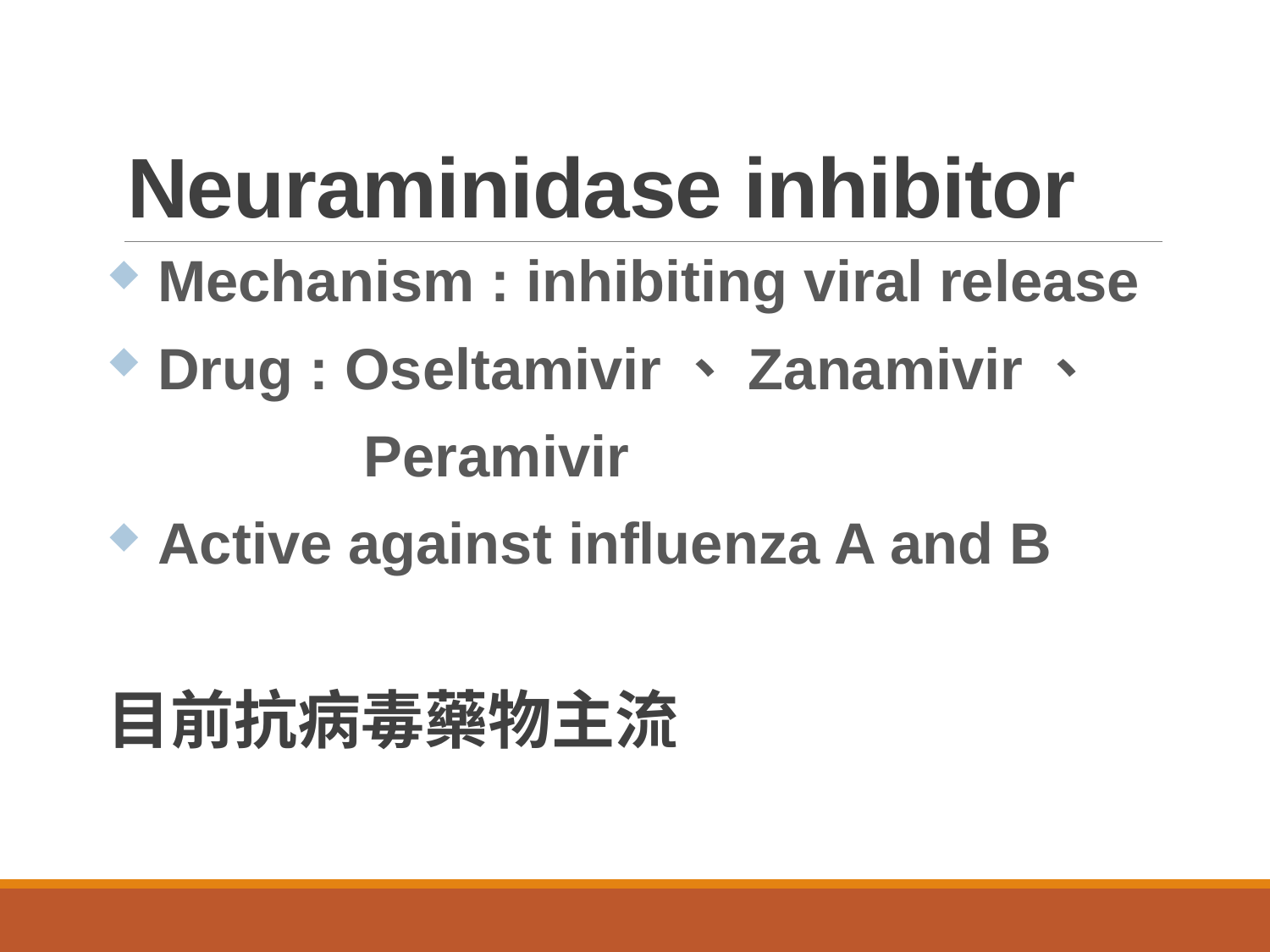

# Neuraminidase inhibitor
 Mechanism : inhibiting viral release
 Drug : Oseltamivir、Zanamivir、
                Peramivir
 Active against influenza A and B

目前抗病毒藥物主流